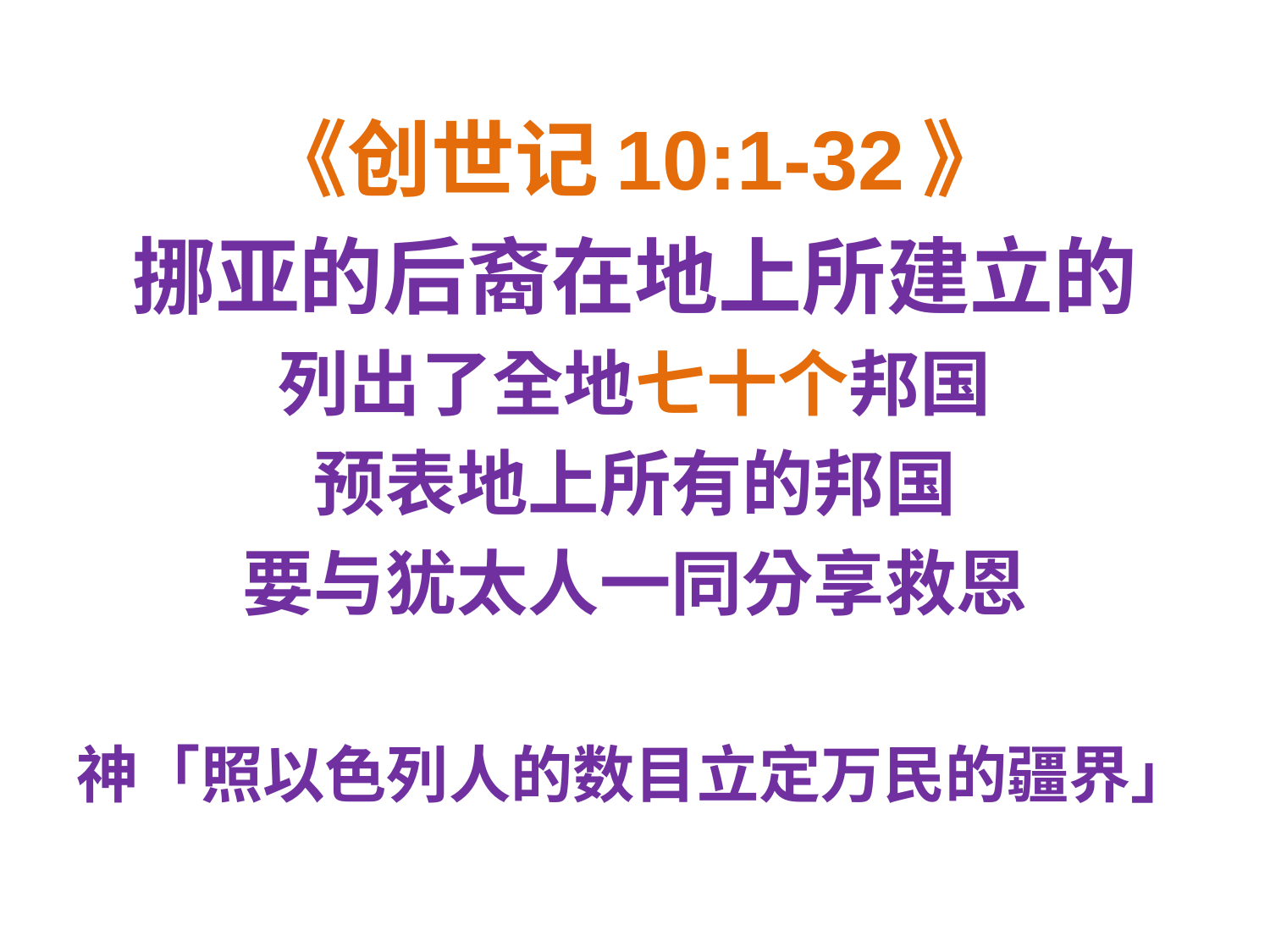

#
《创世记10:1-32》
挪亚的后裔在地上所建立的
列出了全地七十个邦国
预表地上所有的邦国
要与犹太人一同分享救恩

神「照以色列人的数目立定万民的疆界」